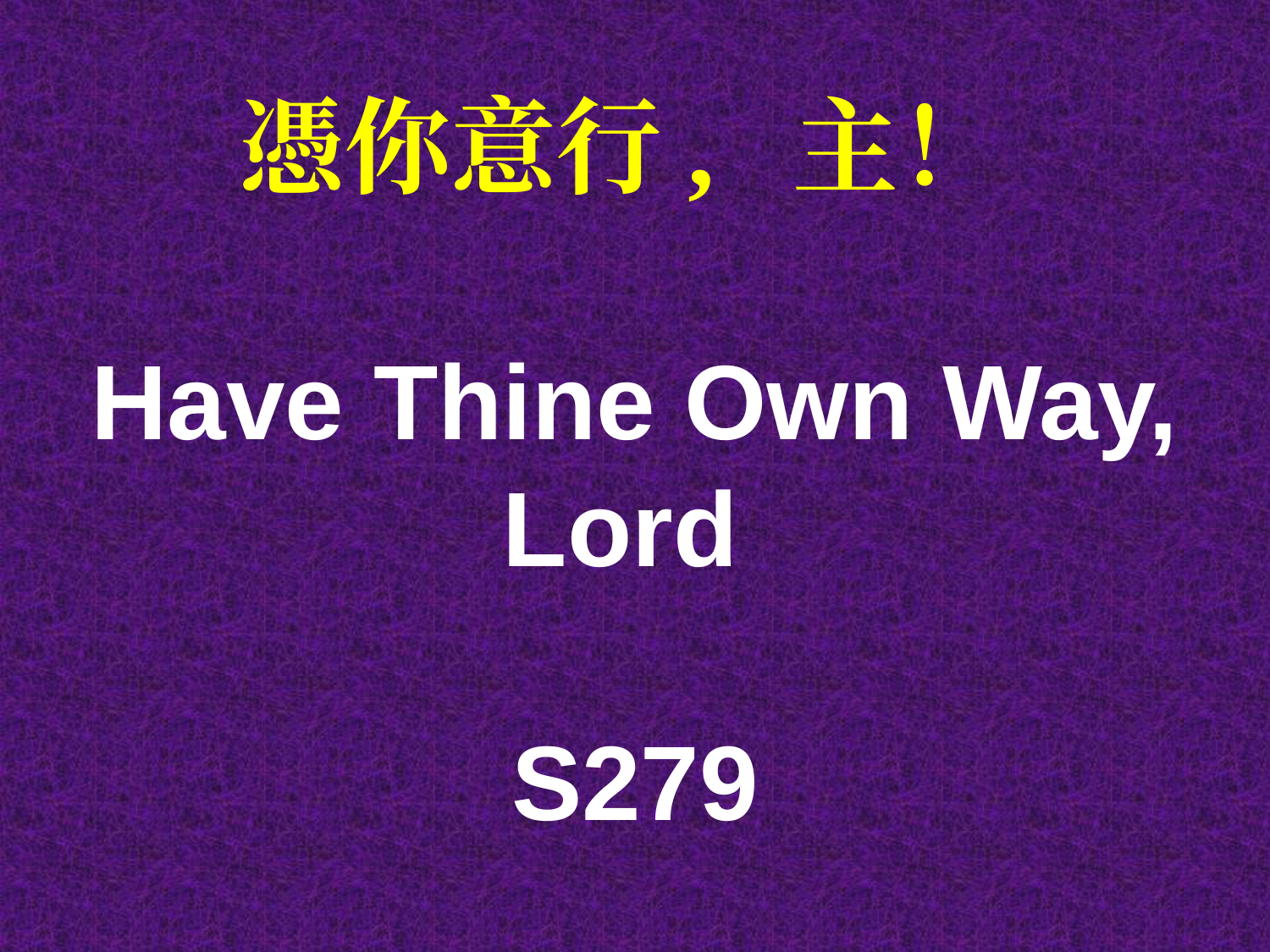

憑你意行,  主！

Have Thine Own Way, Lord

S279